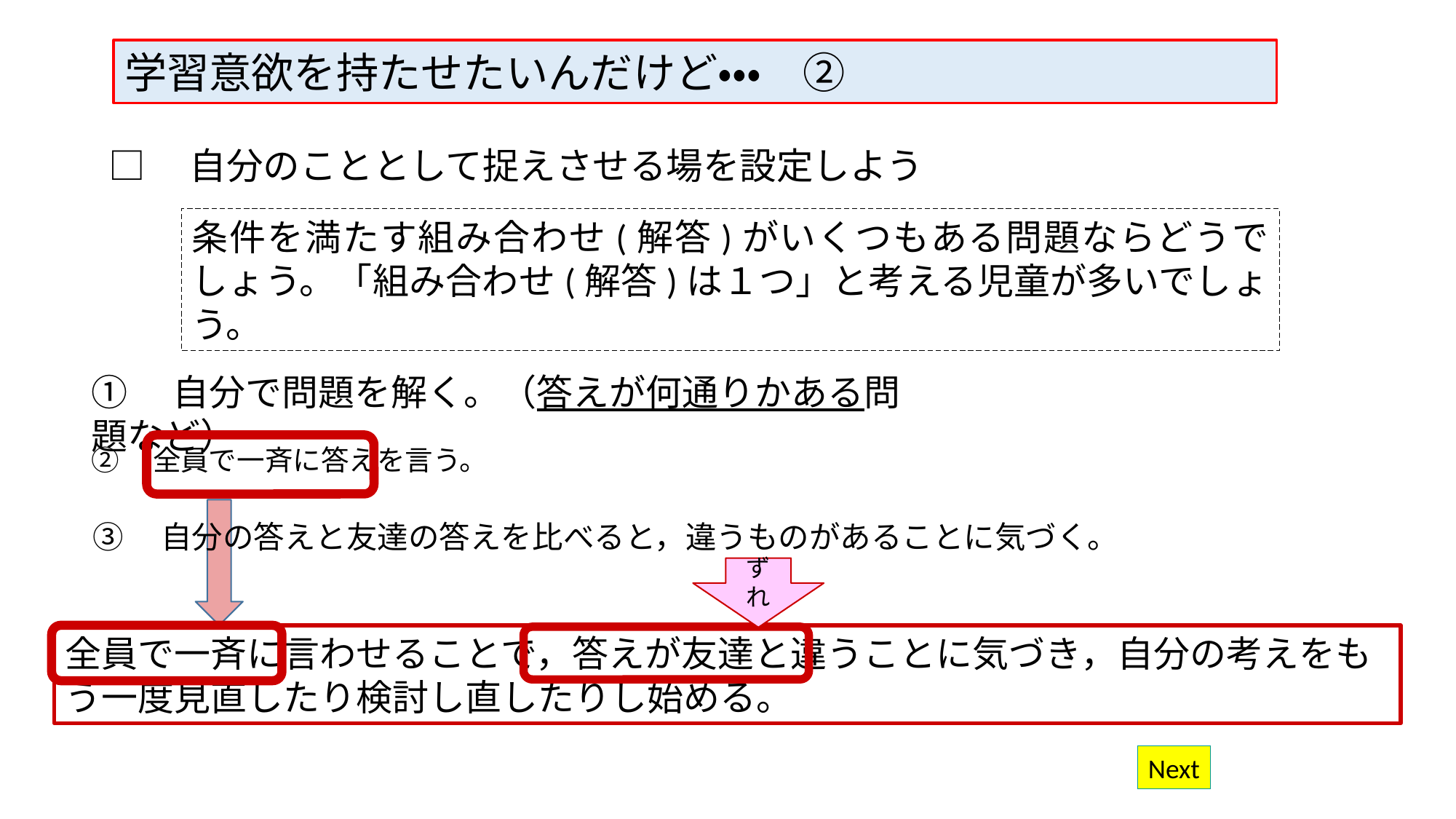

学習意欲を持たせたいんだけど・・・　②
□　自分のこととして捉えさせる場を設定しよう
条件を満たす組み合わせ(解答)がいくつもある問題ならどうでしょう。「組み合わせ(解答)は１つ」と考える児童が多いでしょう。
①　自分で問題を解く。（答えが何通りかある問題など）

②　全員で一斉に答えを言う。

③　自分の答えと友達の答えを比べると，違うものがあることに気づく。
ずれ

全員で一斉に言わせることで，答えが友達と違うことに気づき，自分の考えをもう一度見直したり検討し直したりし始める。

Next